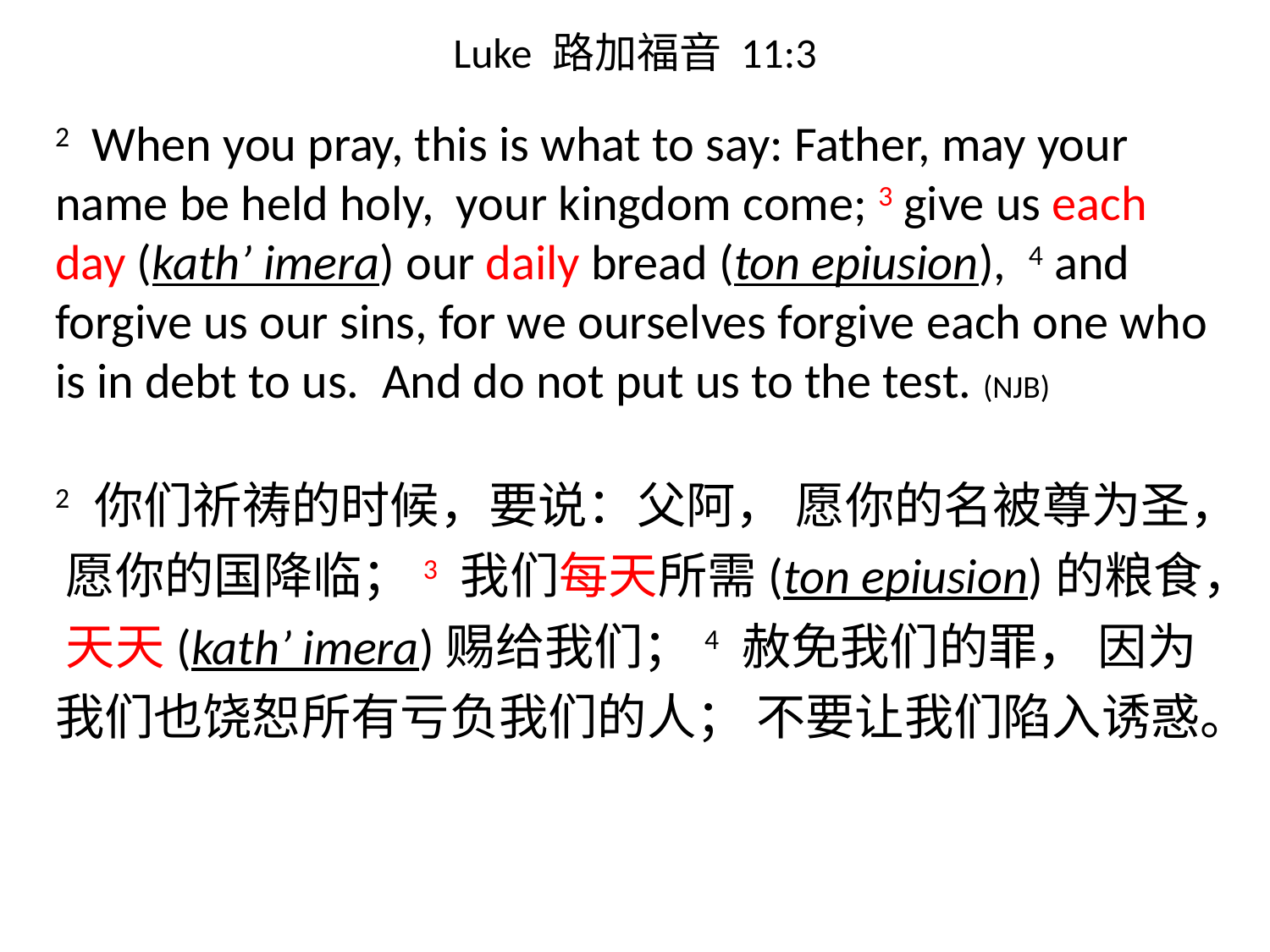

# Luke 路加福音 11:3
2  When you pray, this is what to say: Father, may your name be held holy,  your kingdom come; 3 give us each day (kath’ imera) our daily bread (ton epiusion),  4 and forgive us our sins, for we ourselves forgive each one who is in debt to us.  And do not put us to the test. (NJB)

2  你们祈祷的时候，要说：父阿， 愿你的名被尊为圣， 愿你的国降临；3 我们每天所需(ton epiusion)的粮食， 天天(kath’ imera)赐给我们；4 赦免我们的罪， 因为我们也饶恕所有亏负我们的人； 不要让我们陷入诱惑。